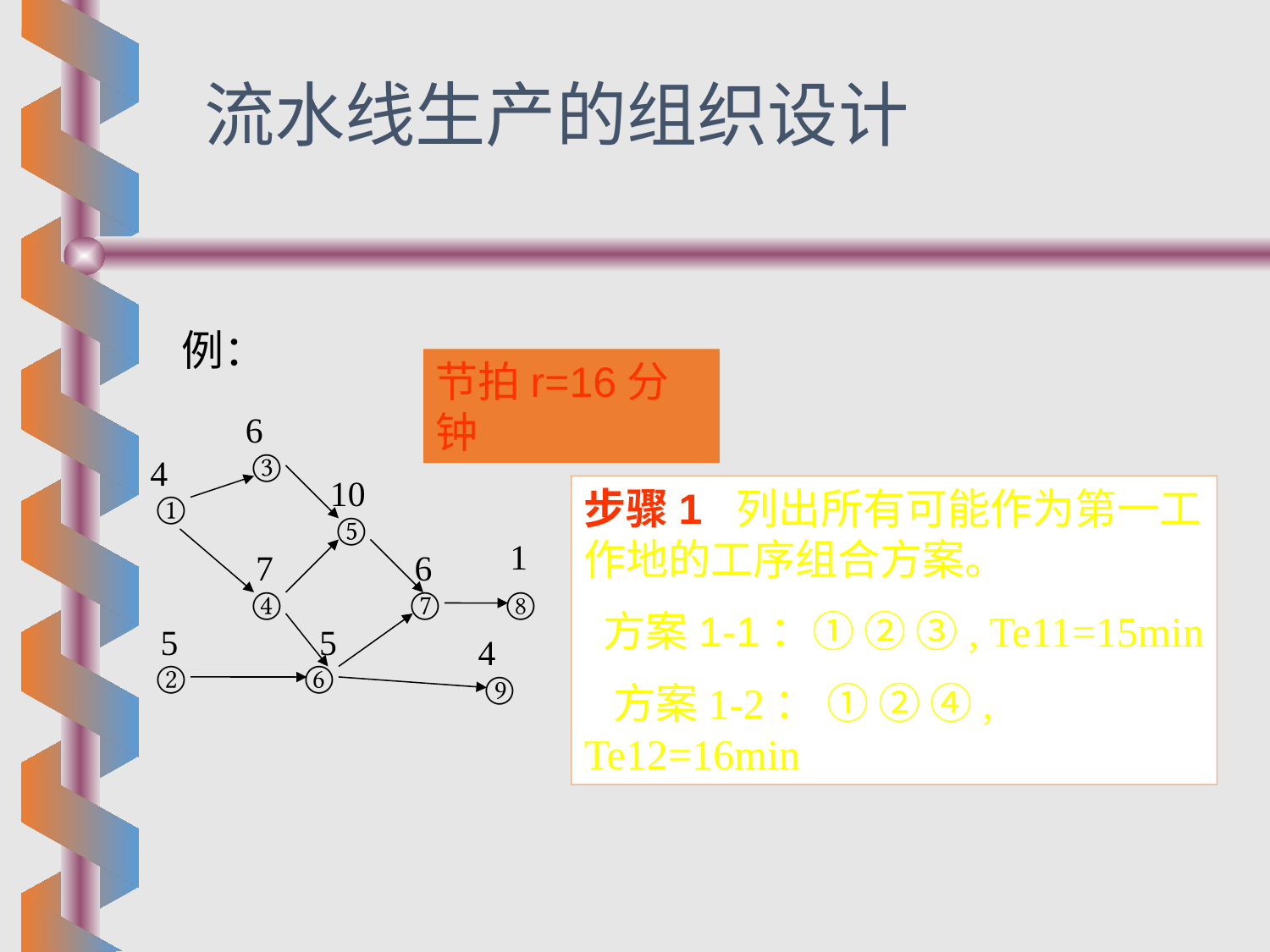

流水线生产的组织设计
例：
节拍r=16分钟
6
③

①

⑤

④
⑦
⑧

②
⑥
⑨

4
10
1
7
6
5
5
4

步骤1  列出所有可能作为第一工作地的工序组合方案。
 方案1-1：① ② ③, Te11=15min
  方案1-2： ① ② ④, Te12=16min
10